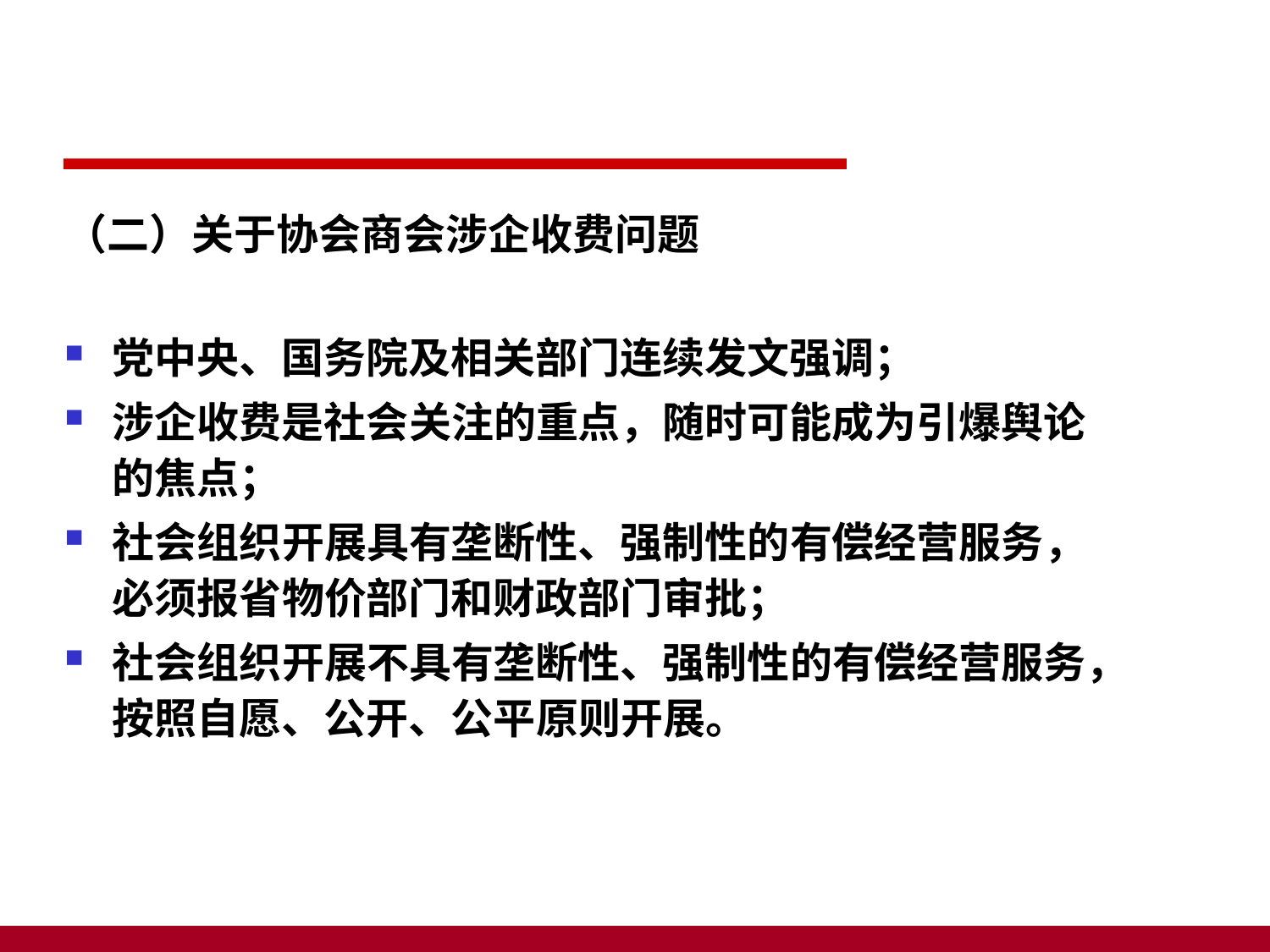

（二）关于协会商会涉企收费问题

党中央、国务院及相关部门连续发文强调；
涉企收费是社会关注的重点，随时可能成为引爆舆论的焦点；
社会组织开展具有垄断性、强制性的有偿经营服务，必须报省物价部门和财政部门审批；
社会组织开展不具有垄断性、强制性的有偿经营服务，按照自愿、公开、公平原则开展。